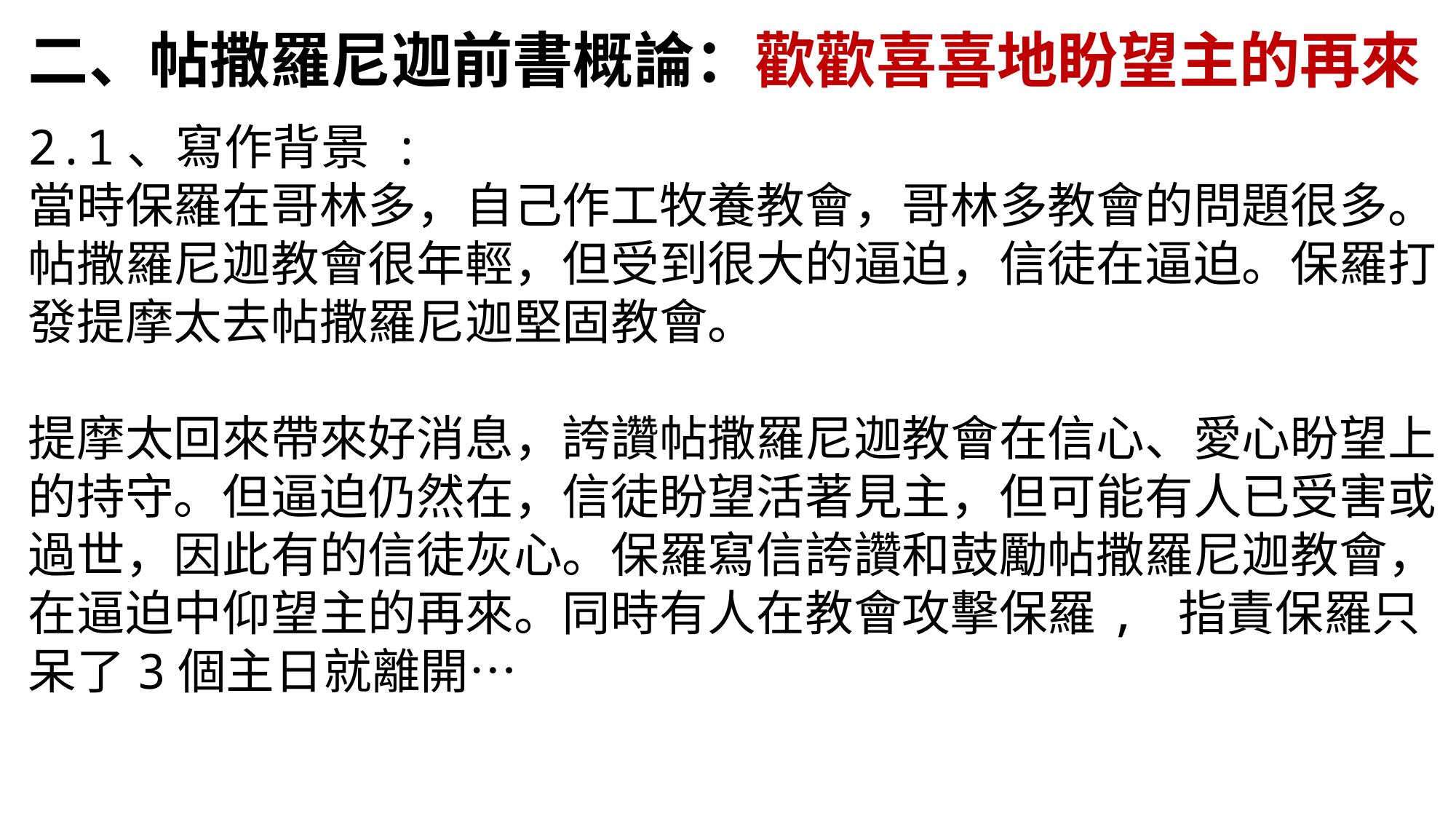

二、帖撒羅尼迦前書概論：歡歡喜喜地盼望主的再來
2.1、寫作背景 :
當時保羅在哥林多，自己作工牧養教會，哥林多教會的問題很多。
帖撒羅尼迦教會很年輕，但受到很大的逼迫，信徒在逼迫。保羅打發提摩太去帖撒羅尼迦堅固教會。

提摩太回來帶來好消息，誇讚帖撒羅尼迦教會在信心、愛心盼望上的持守。但逼迫仍然在，信徒盼望活著見主，但可能有人已受害或過世，因此有的信徒灰心。保羅寫信誇讚和鼓勵帖撒羅尼迦教會，在逼迫中仰望主的再來。同時有人在教會攻擊保羅, 指責保羅只呆了3個主日就離開…